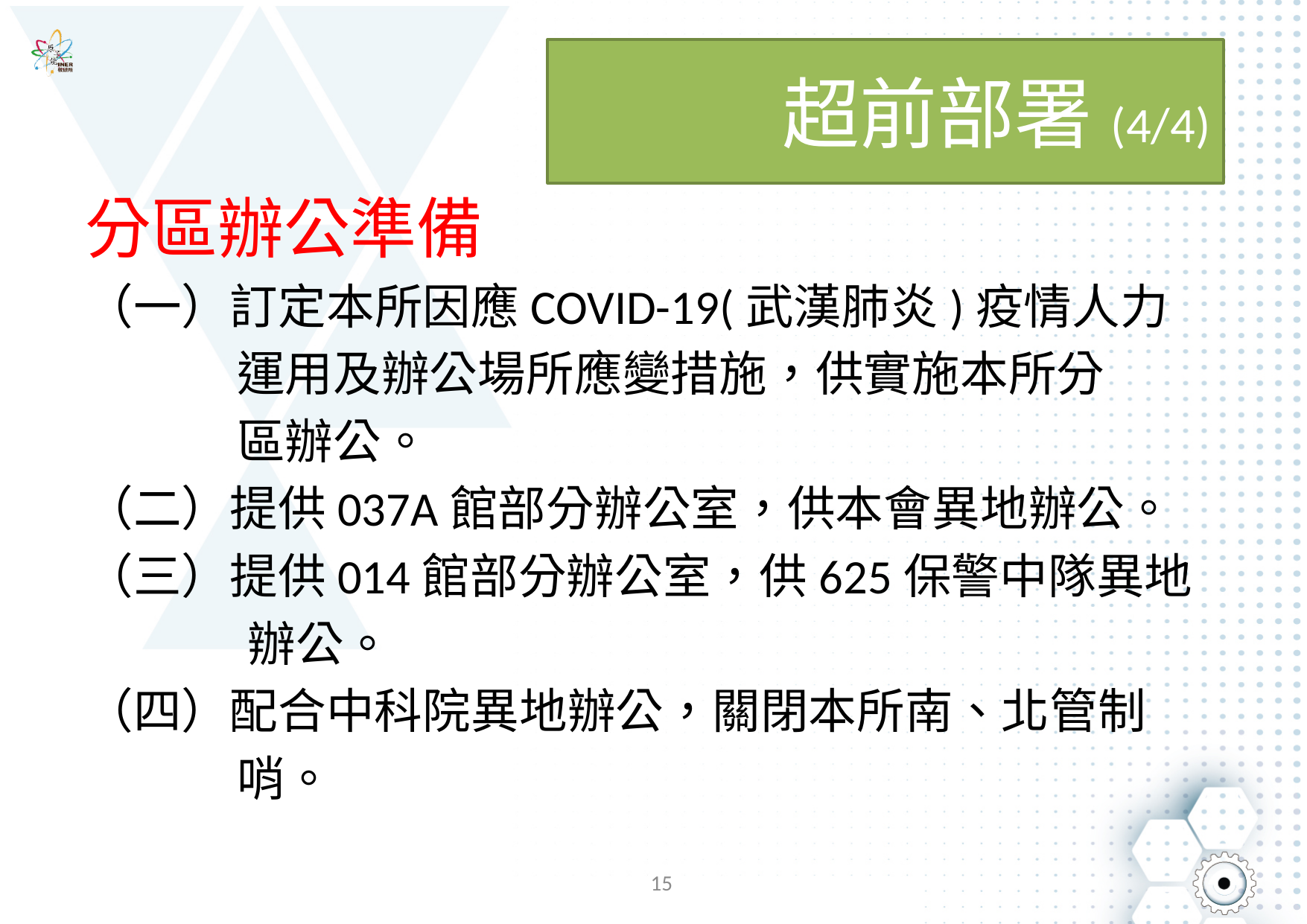

# 超前部署(4/4)
分區辦公準備
（一）訂定本所因應COVID-19(武漢肺炎)疫情人力
             運用及辦公場所應變措施，供實施本所分
             區辦公。
（二）提供037A館部分辦公室，供本會異地辦公。
（三）提供014館部分辦公室，供625保警中隊異地
              辦公。
（四）配合中科院異地辦公，關閉本所南、北管制
             哨。

15